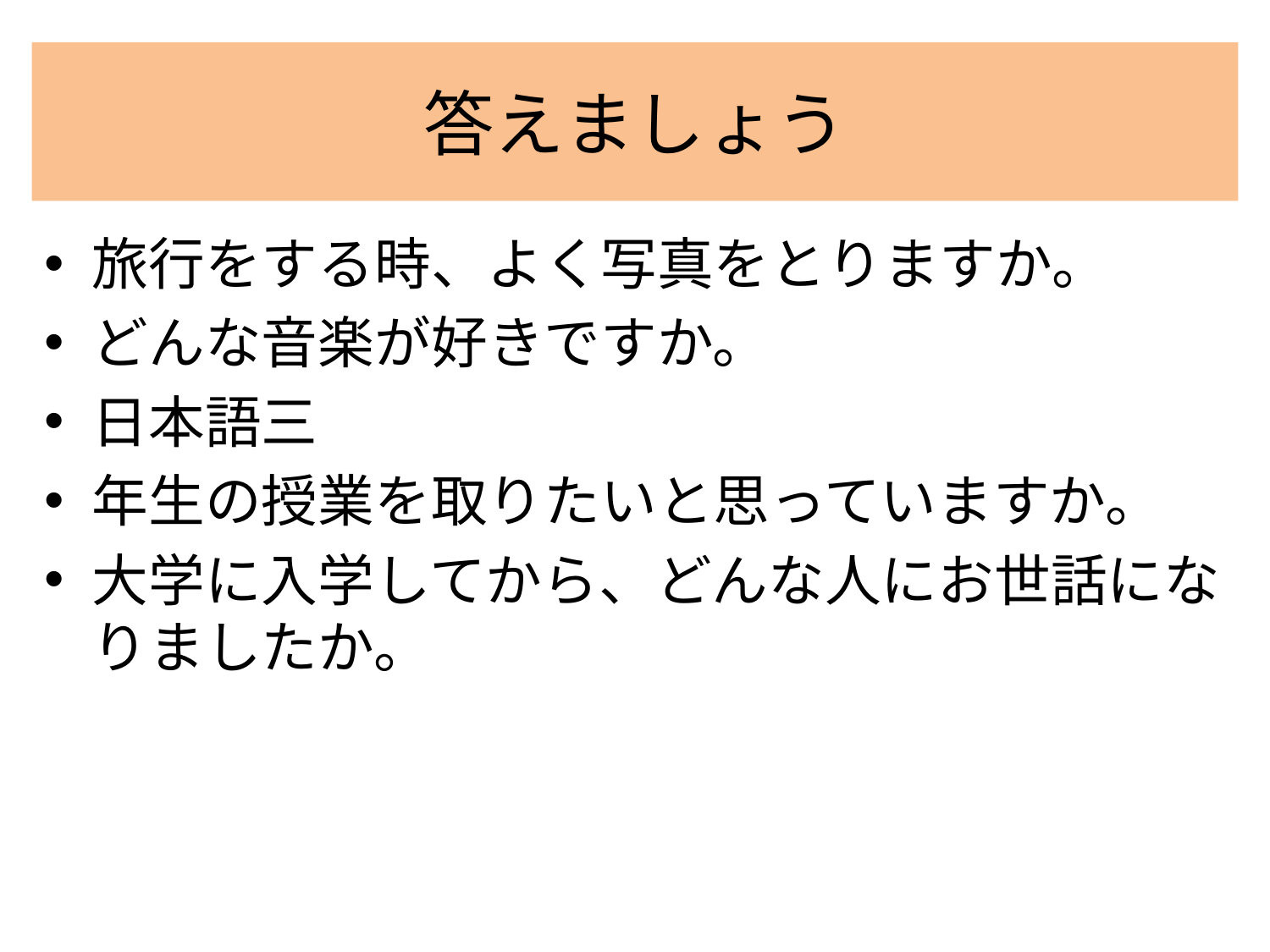

# 答えましょう
旅行をする時、よく写真をとりますか。
どんな音楽が好きですか。
日本語三
年生の授業を取りたいと思っていますか。
大学に入学してから、どんな人にお世話になりましたか。